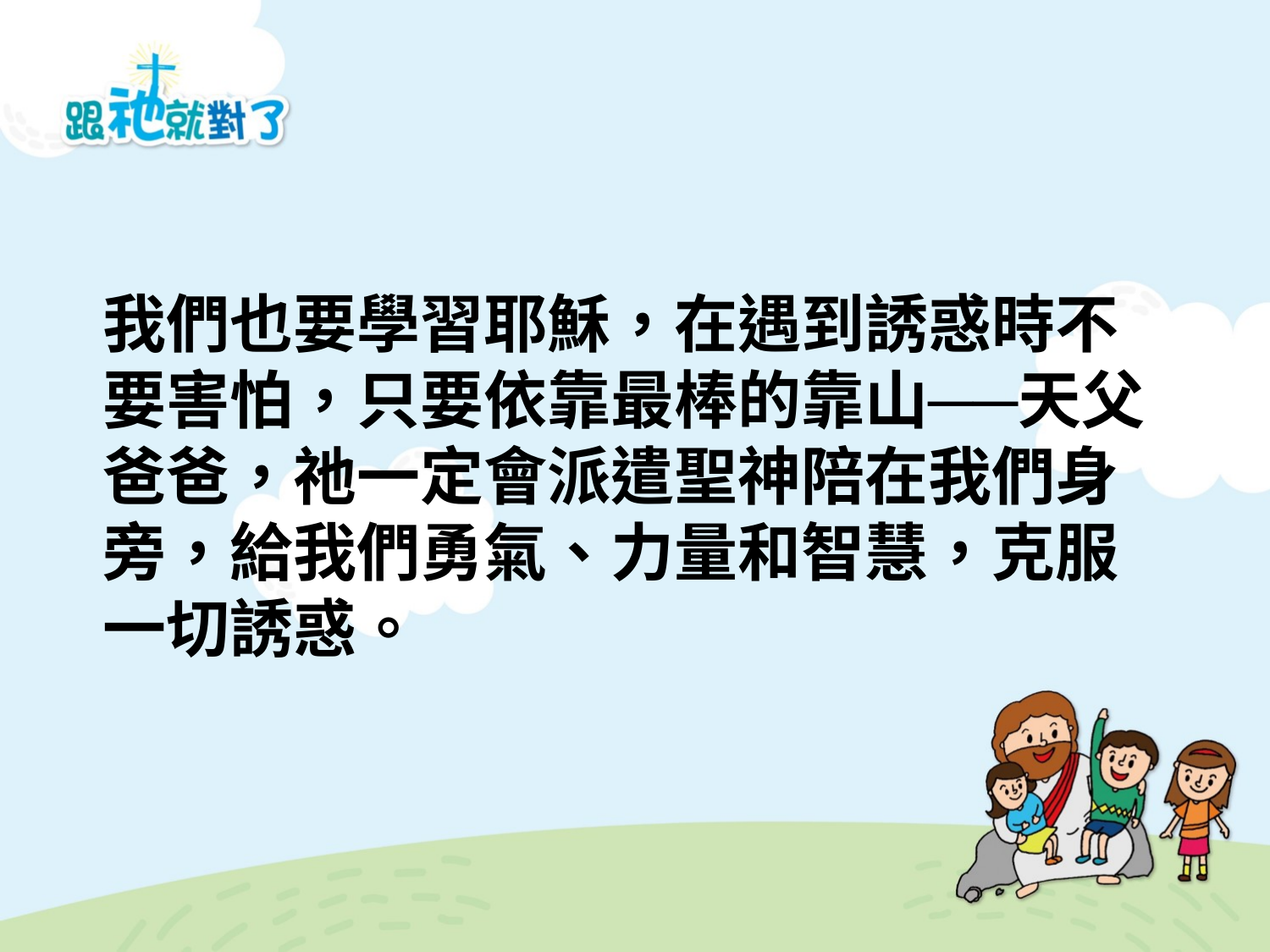

我們也要學習耶穌，在遇到誘惑時不要害怕，只要依靠最棒的靠山──天父爸爸，祂一定會派遣聖神陪在我們身旁，給我們勇氣、力量和智慧，克服一切誘惑。